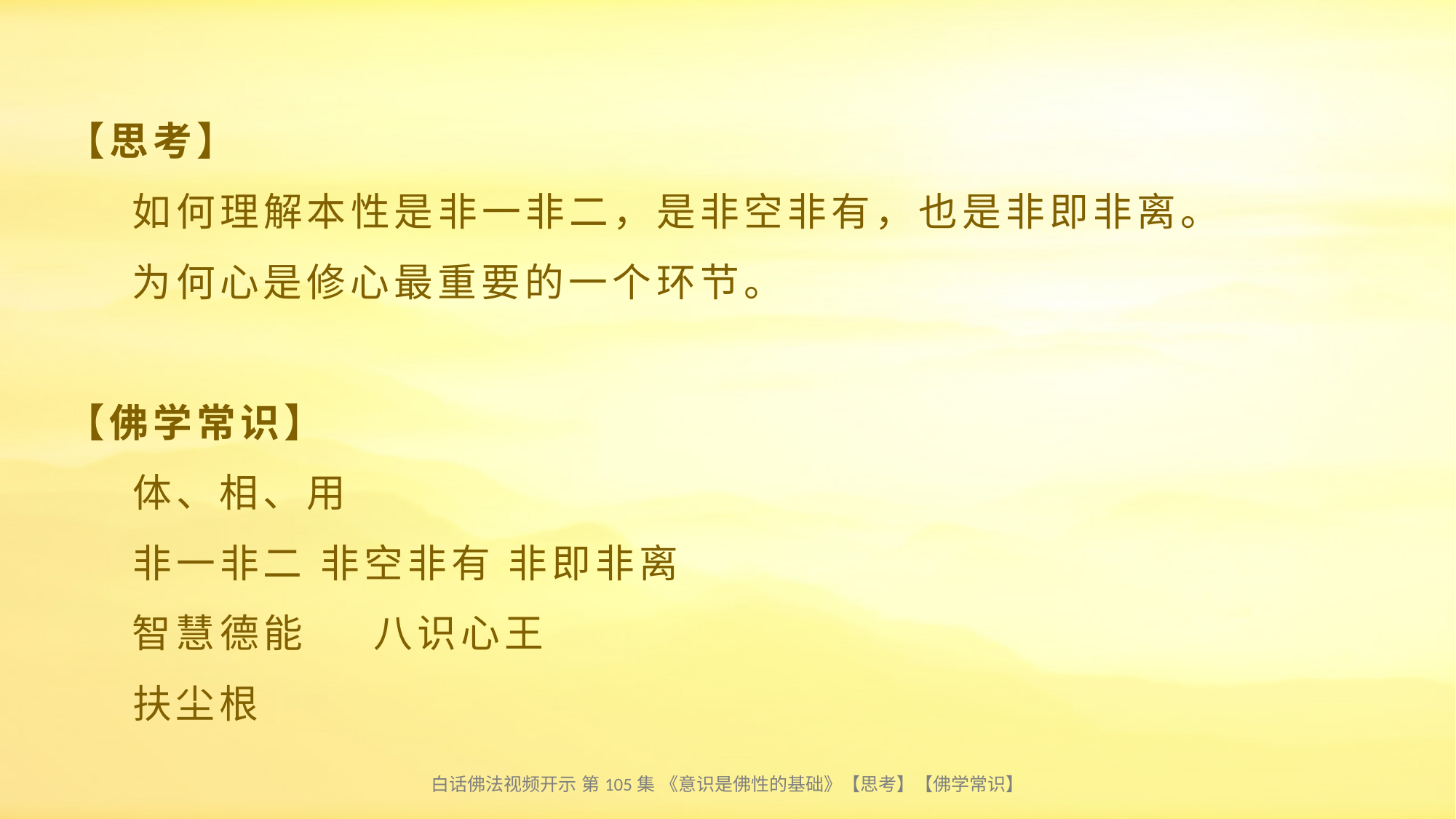

# 【思考】 如何理解本性是非一非二，是非空非有，也是非即非离。 为何心是修心最重要的一个环节。 【佛学常识】 体、相、用 非一非二 非空非有 非即非离 智慧德能     八识心王 扶尘根
白话佛法视频开示 第105集 《意识是佛性的基础》【思考】【佛学常识】